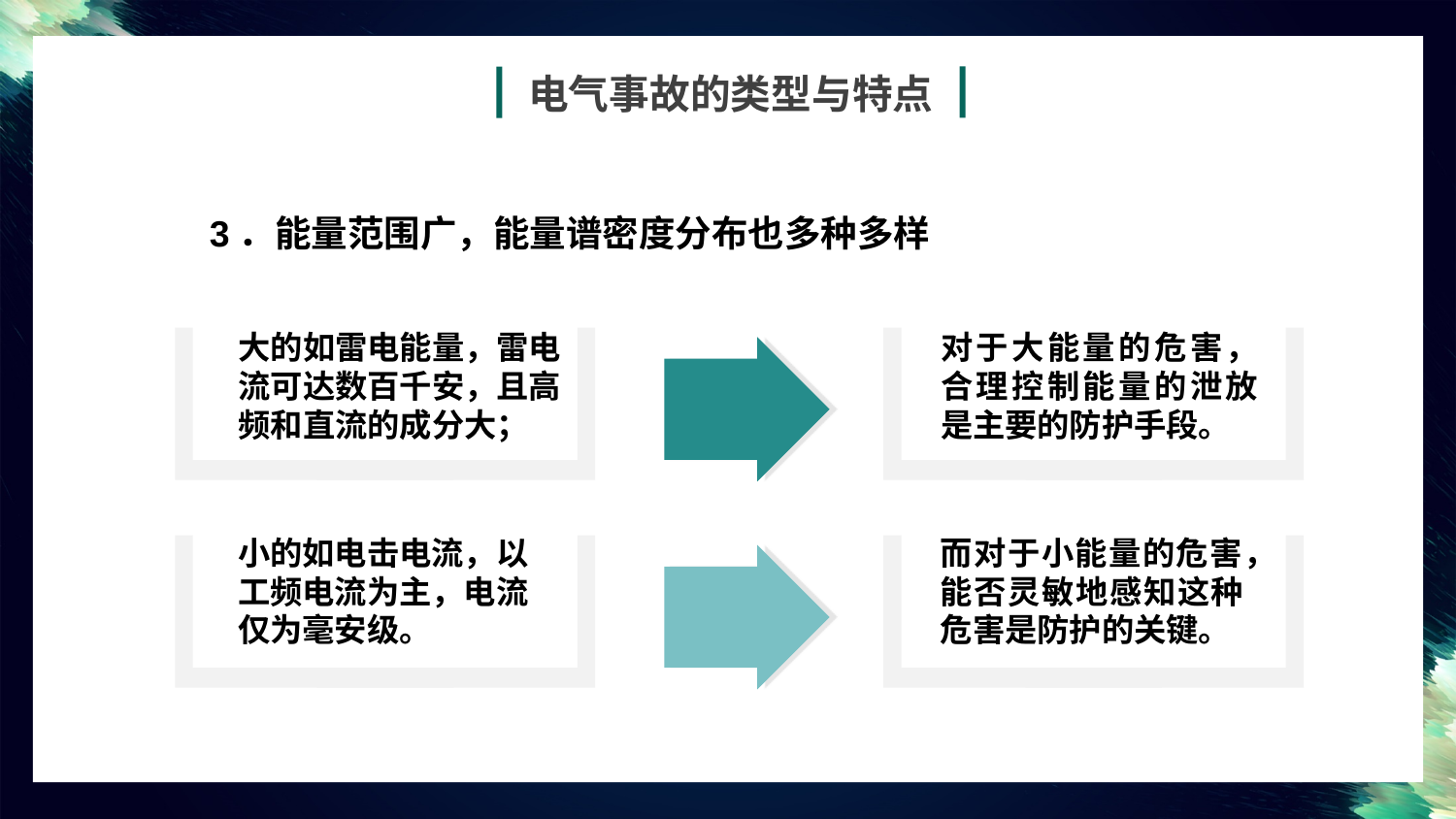

电气事故的类型与特点

3．能量范围广，能量谱密度分布也多种多样
大的如雷电能量，雷电流可达数百千安，且高频和直流的成分大；
对于大能量的危害，合理控制能量的泄放是主要的防护手段。

小的如电击电流，以工频电流为主，电流仅为毫安级。
而对于小能量的危害，能否灵敏地感知这种危害是防护的关键。